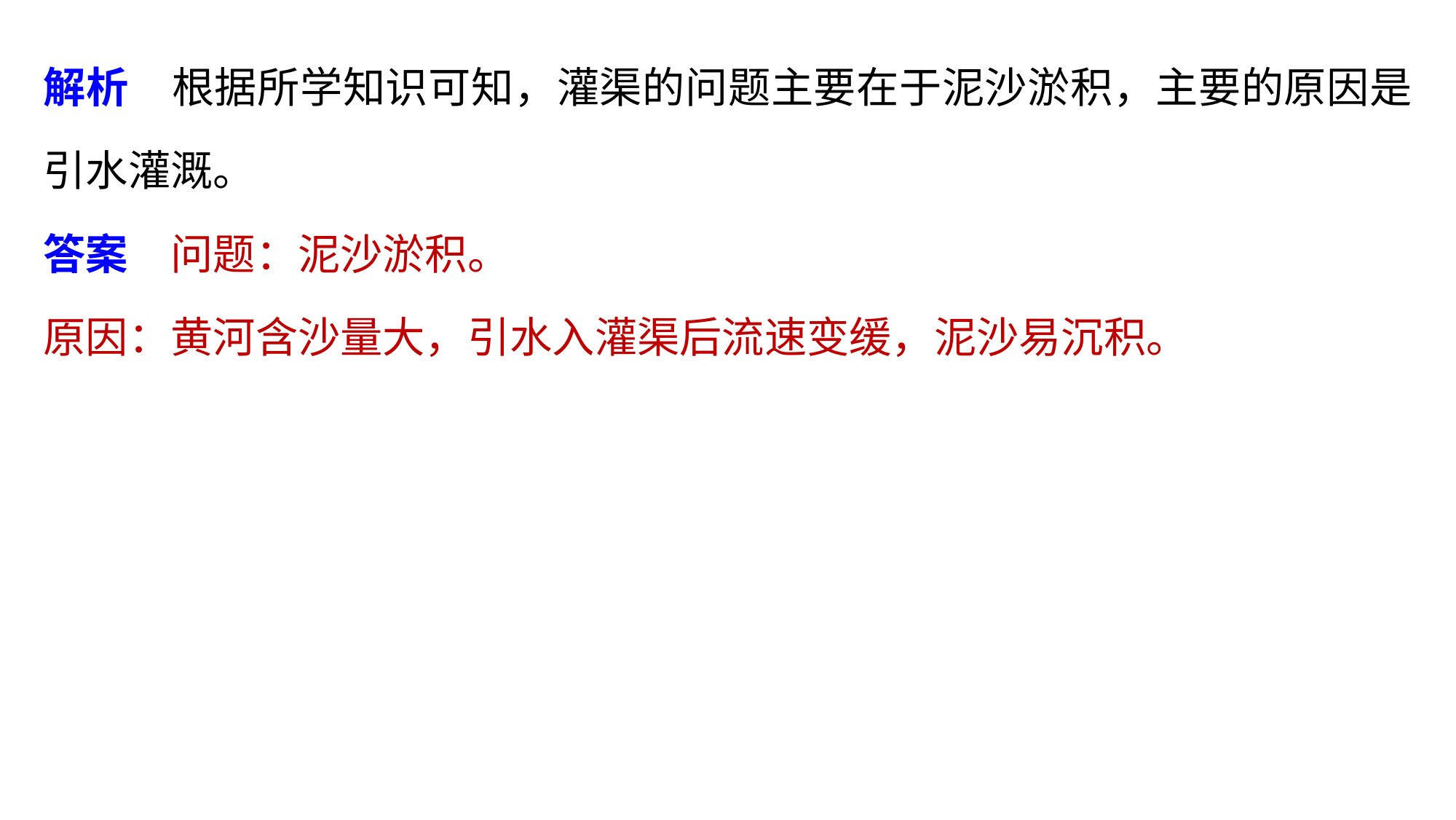

解析　根据所学知识可知，灌渠的问题主要在于泥沙淤积，主要的原因是引水灌溉。
答案　问题：泥沙淤积。
原因：黄河含沙量大，引水入灌渠后流速变缓，泥沙易沉积。